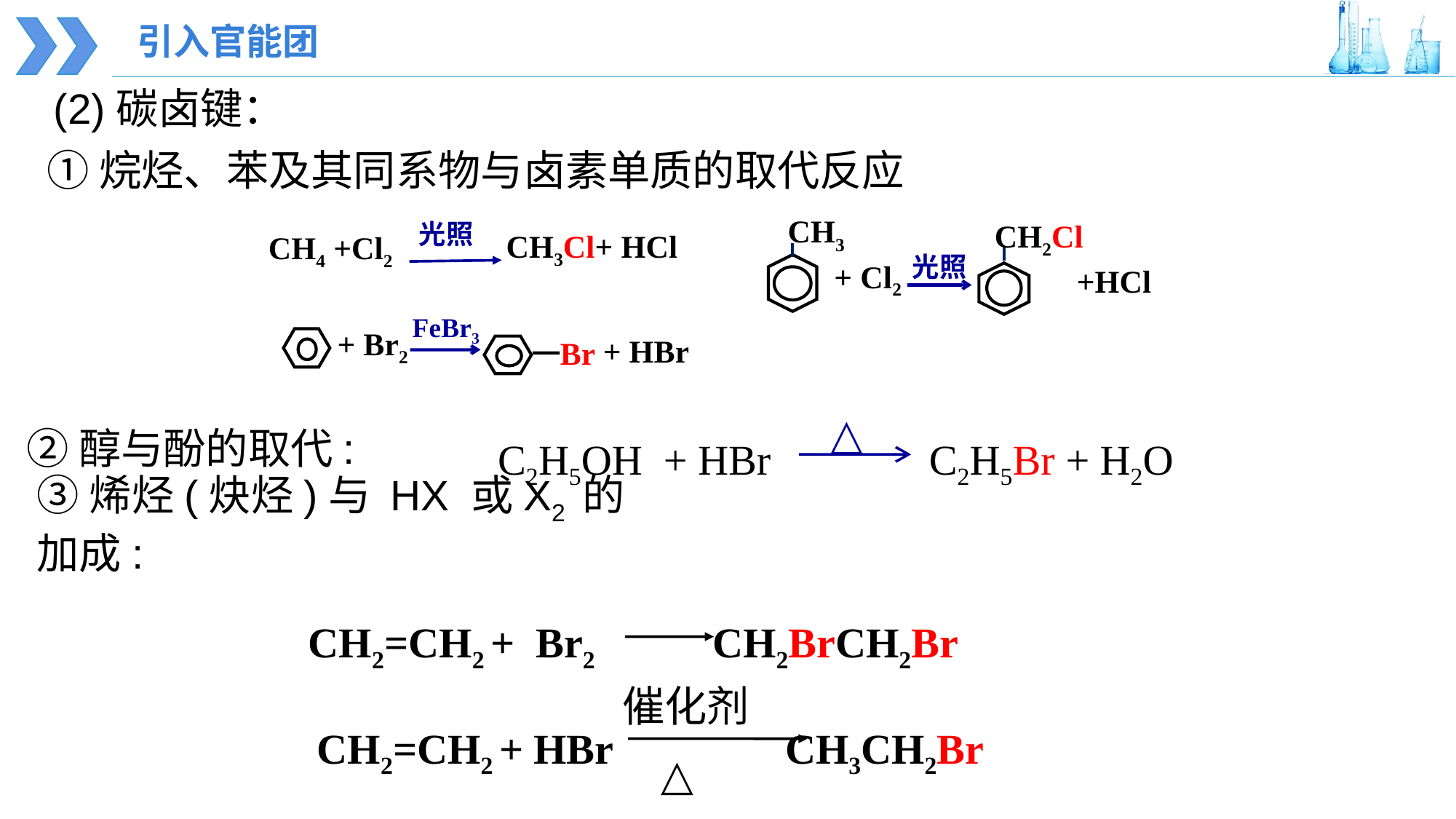

引入官能团
(2)碳卤键：
①烷烃、苯及其同系物与卤素单质的取代反应
 CH3

 CH2Cl

光照
+ Cl2
+HCl
光照
CH3Cl+ HCl
CH4 +Cl2

FeBr3
+ HBr
Br

+ Br2

△
C2H5OH  + HBr               C2H5Br + H2O

②醇与酚的取代:
③烯烃(炔烃)与 HX 或X2 的加成:
CH2=CH2 +  Br2                   CH2BrCH2Br

催化剂

△
CH2=CH2 + HBr                         CH3CH2Br